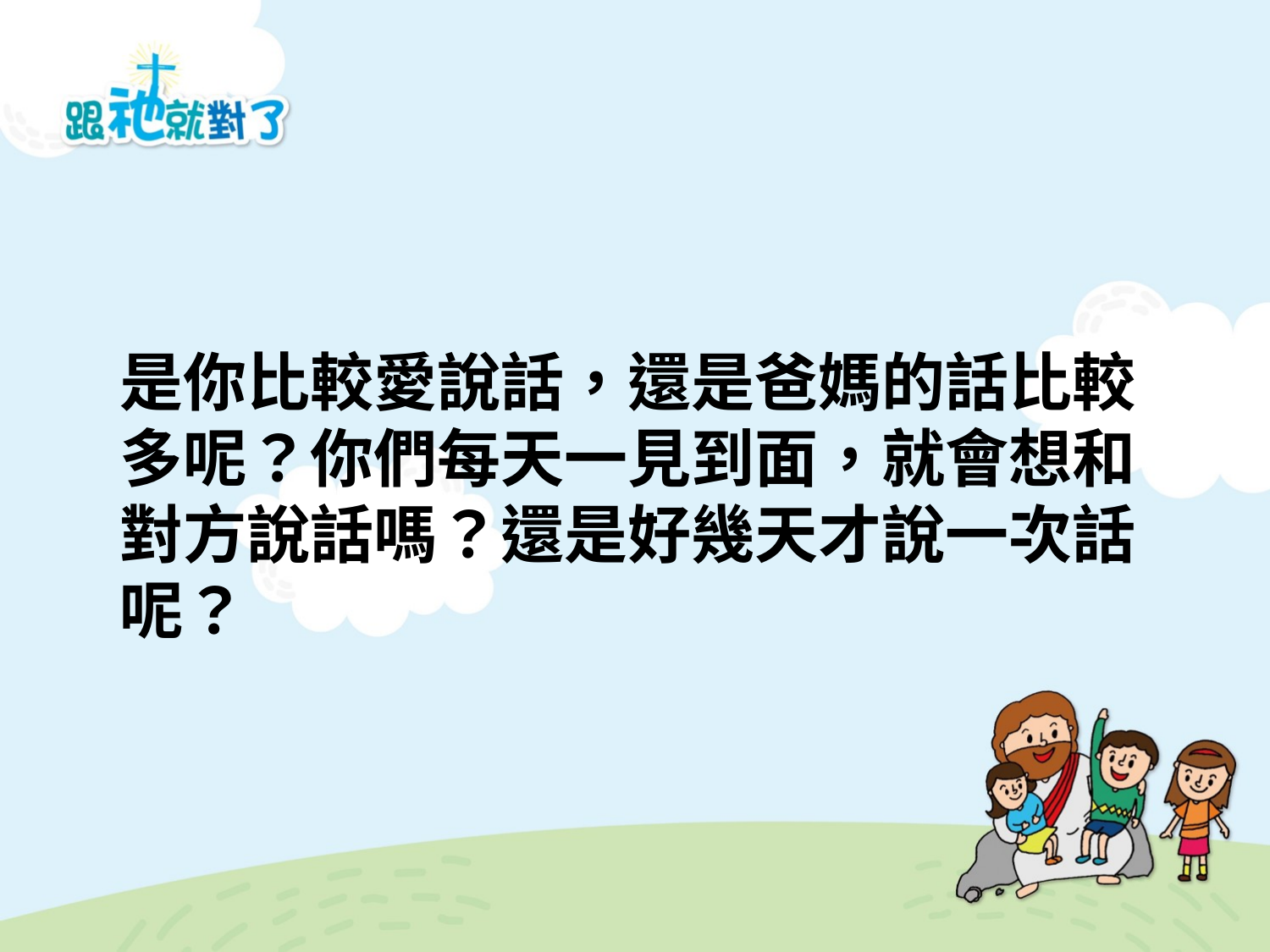

是你比較愛說話，還是爸媽的話比較多呢？你們每天一見到面，就會想和對方說話嗎？還是好幾天才說一次話呢？